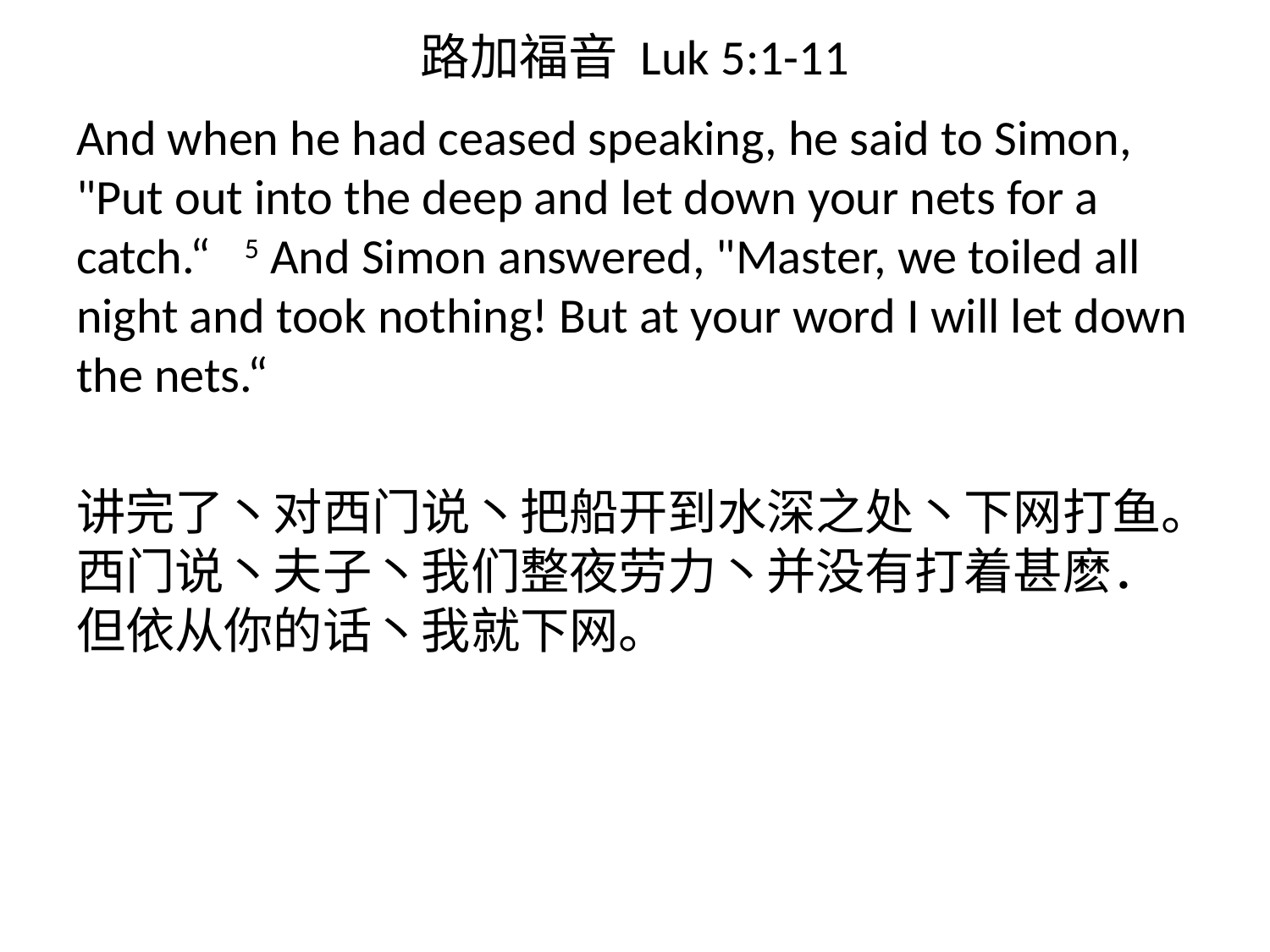

# 路加福音 Luk 5:1-11
And when he had ceased speaking, he said to Simon, "Put out into the deep and let down your nets for a catch.“   5 And Simon answered, "Master, we toiled all night and took nothing! But at your word I will let down the nets.“

讲完了丶对西门说丶把船开到水深之处丶下网打鱼。西门说丶夫子丶我们整夜劳力丶并没有打着甚麽．但依从你的话丶我就下网。